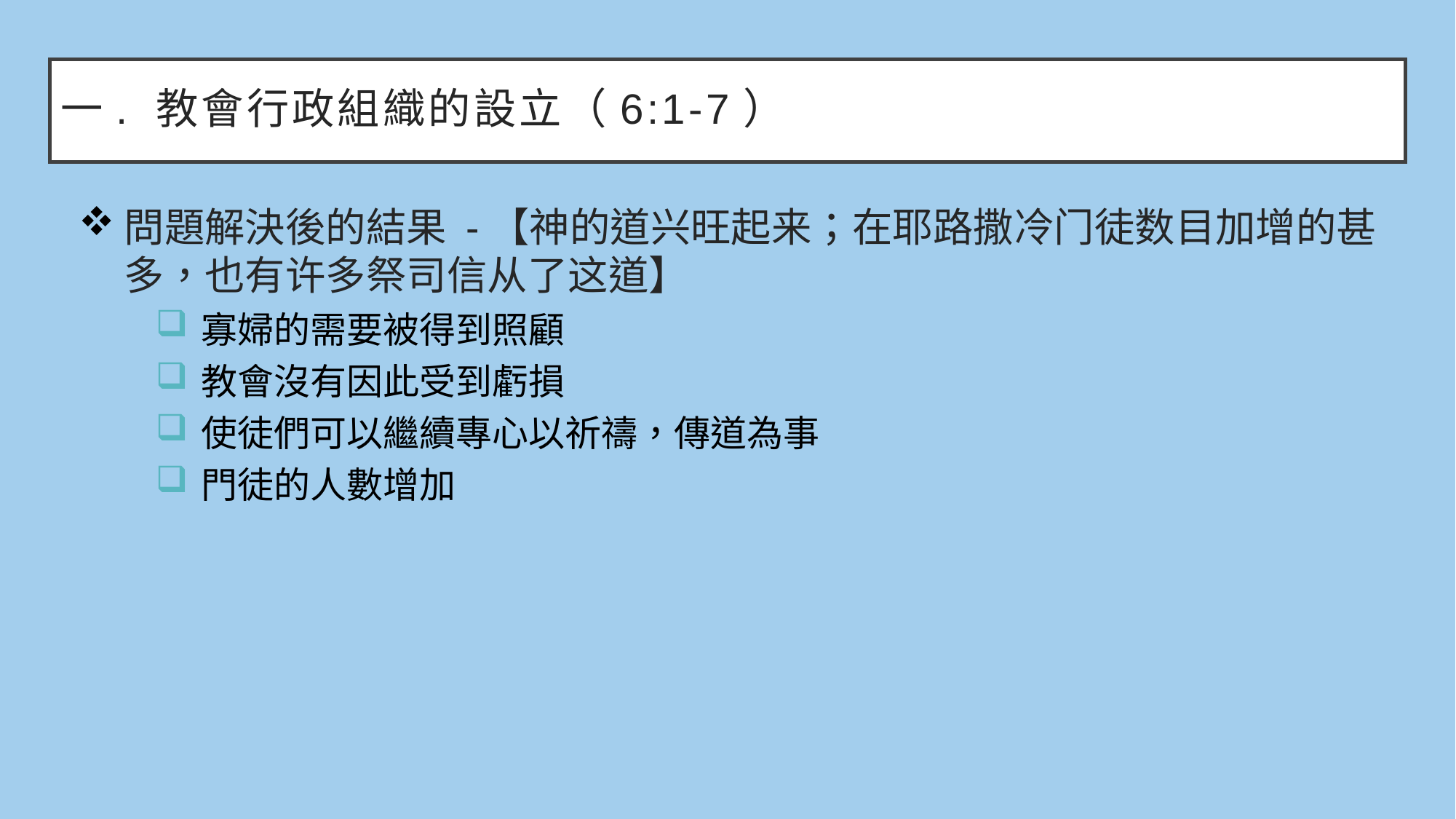

# 一. 教會行政組織的設立（6:1-7）
問題解決後的結果 -【神的道兴旺起来；在耶路撒冷门徒数目加增的甚多，也有许多祭司信从了这道】
寡婦的需要被得到照顧
教會沒有因此受到虧損
使徒們可以繼續專心以祈禱，傳道為事
門徒的人數增加